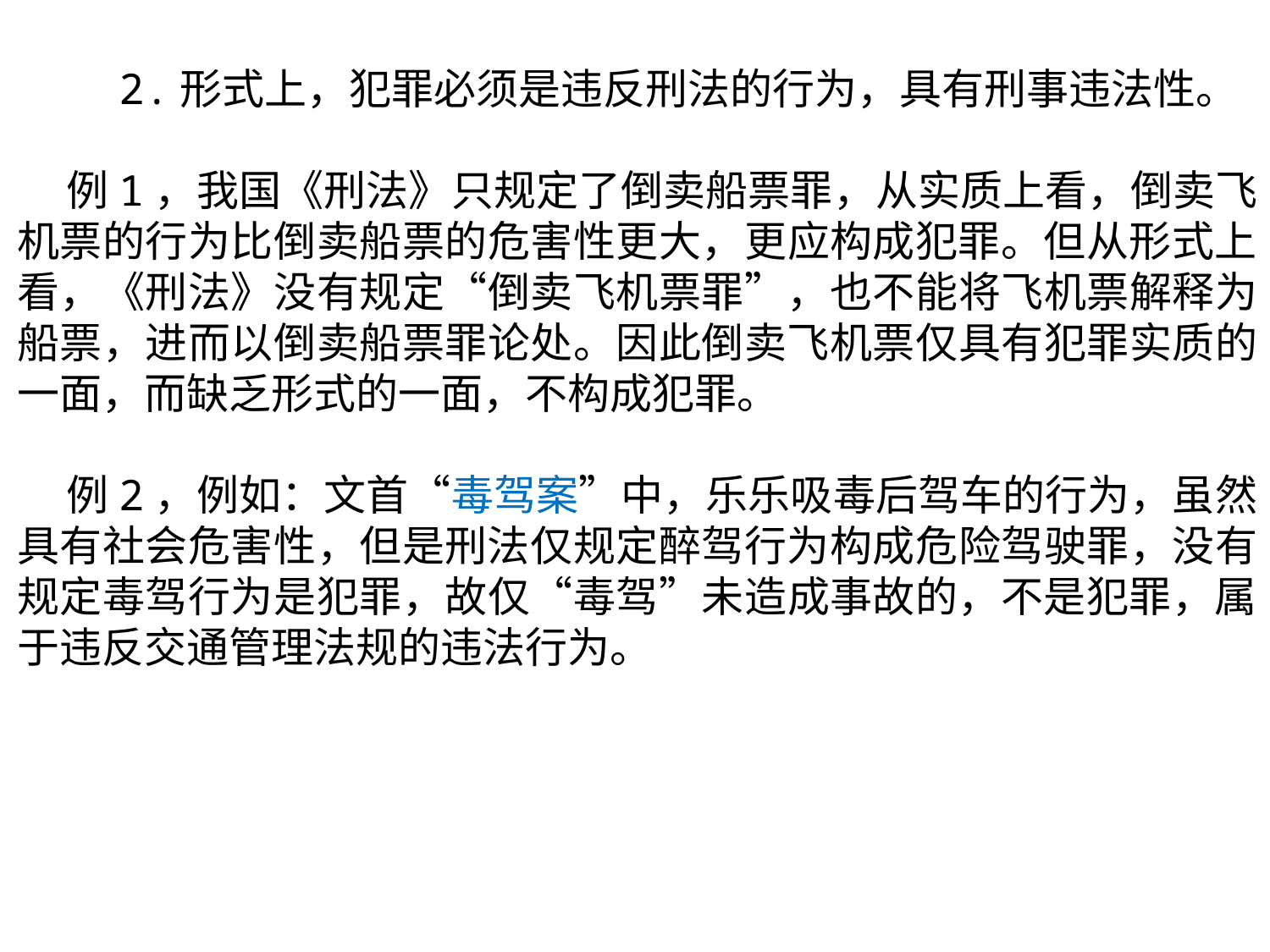

2.形式上，犯罪必须是违反刑法的行为，具有刑事违法性。

    例1，我国《刑法》只规定了倒卖船票罪，从实质上看，倒卖飞机票的行为比倒卖船票的危害性更大，更应构成犯罪。但从形式上看，《刑法》没有规定“倒卖飞机票罪”，也不能将飞机票解释为船票，进而以倒卖船票罪论处。因此倒卖飞机票仅具有犯罪实质的一面，而缺乏形式的一面，不构成犯罪。

    例2，例如：文首“毒驾案”中，乐乐吸毒后驾车的行为，虽然具有社会危害性，但是刑法仅规定醉驾行为构成危险驾驶罪，没有规定毒驾行为是犯罪，故仅“毒驾”未造成事故的，不是犯罪，属于违反交通管理法规的违法行为。